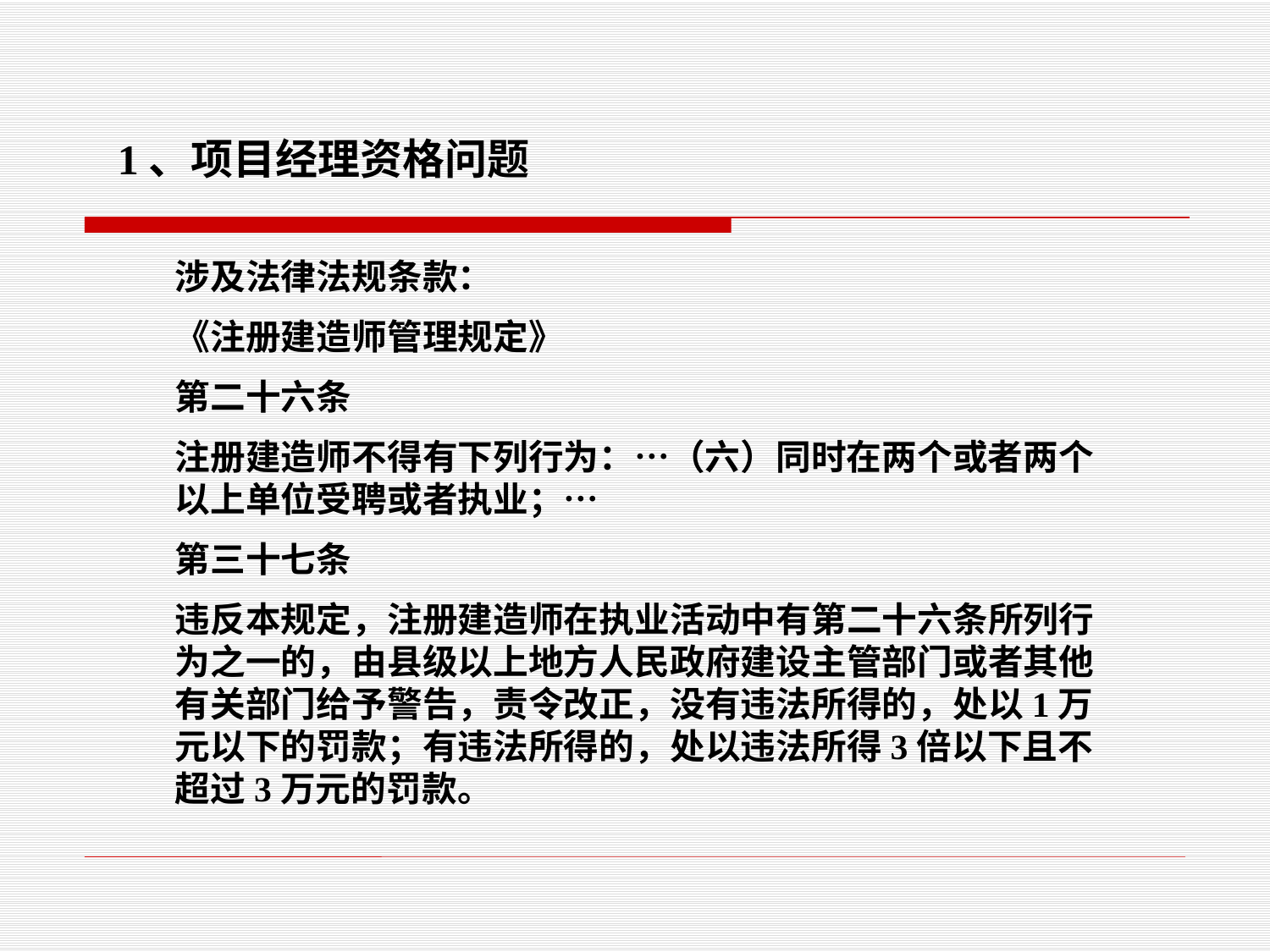

1、项目经理资格问题
涉及法律法规条款：
《注册建造师管理规定》
第二十六条
注册建造师不得有下列行为：…（六）同时在两个或者两个以上单位受聘或者执业；…
第三十七条
违反本规定，注册建造师在执业活动中有第二十六条所列行为之一的，由县级以上地方人民政府建设主管部门或者其他有关部门给予警告，责令改正，没有违法所得的，处以1万元以下的罚款；有违法所得的，处以违法所得3倍以下且不超过3万元的罚款。